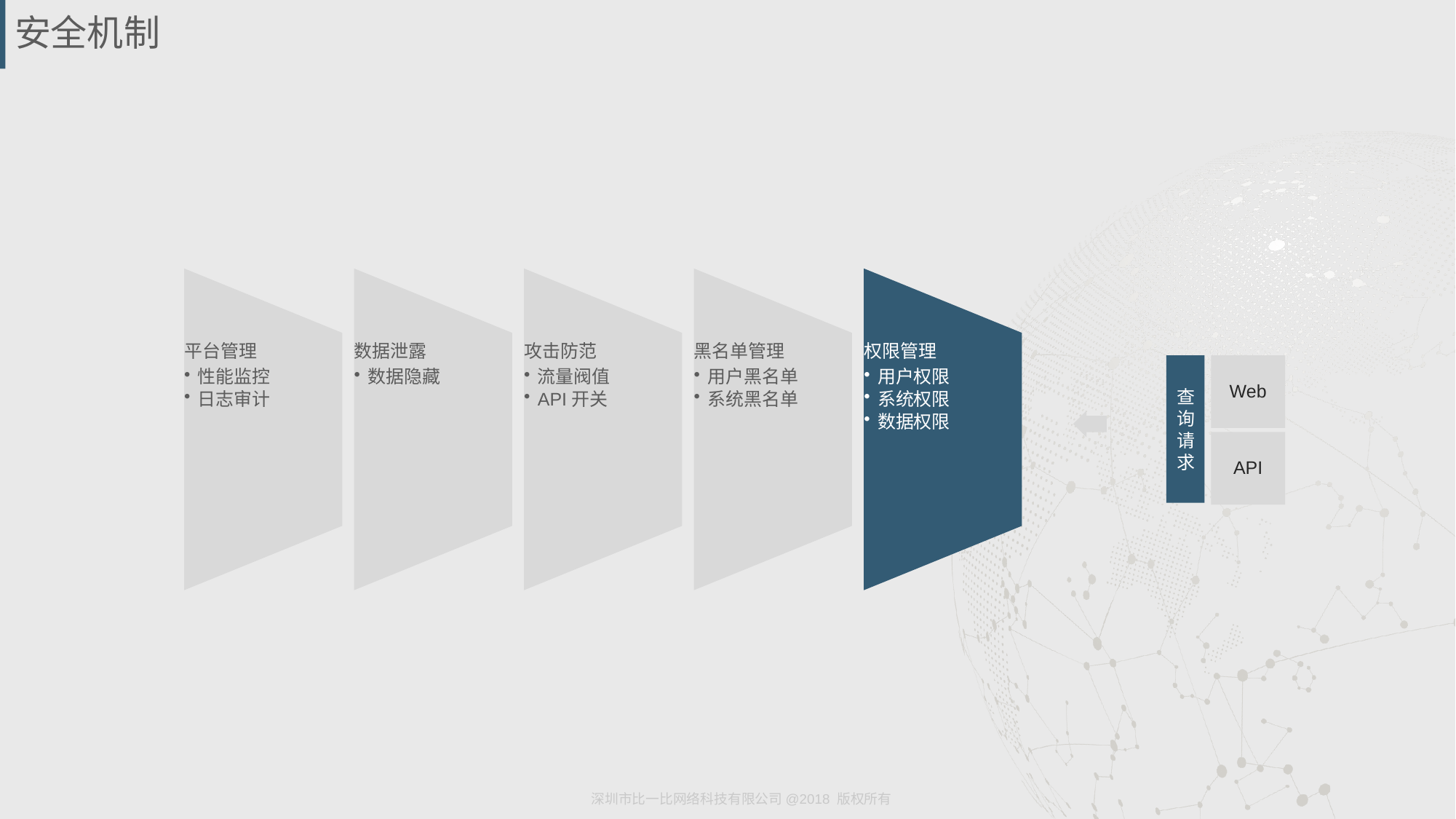

# 安全机制
平台管理
性能监控
日志审计
数据泄露
数据隐藏
攻击防范
流量阀值
API开关
黑名单管理
用户黑名单
系统黑名单
权限管理
用户权限
系统权限
数据权限
查询请求
Web

API